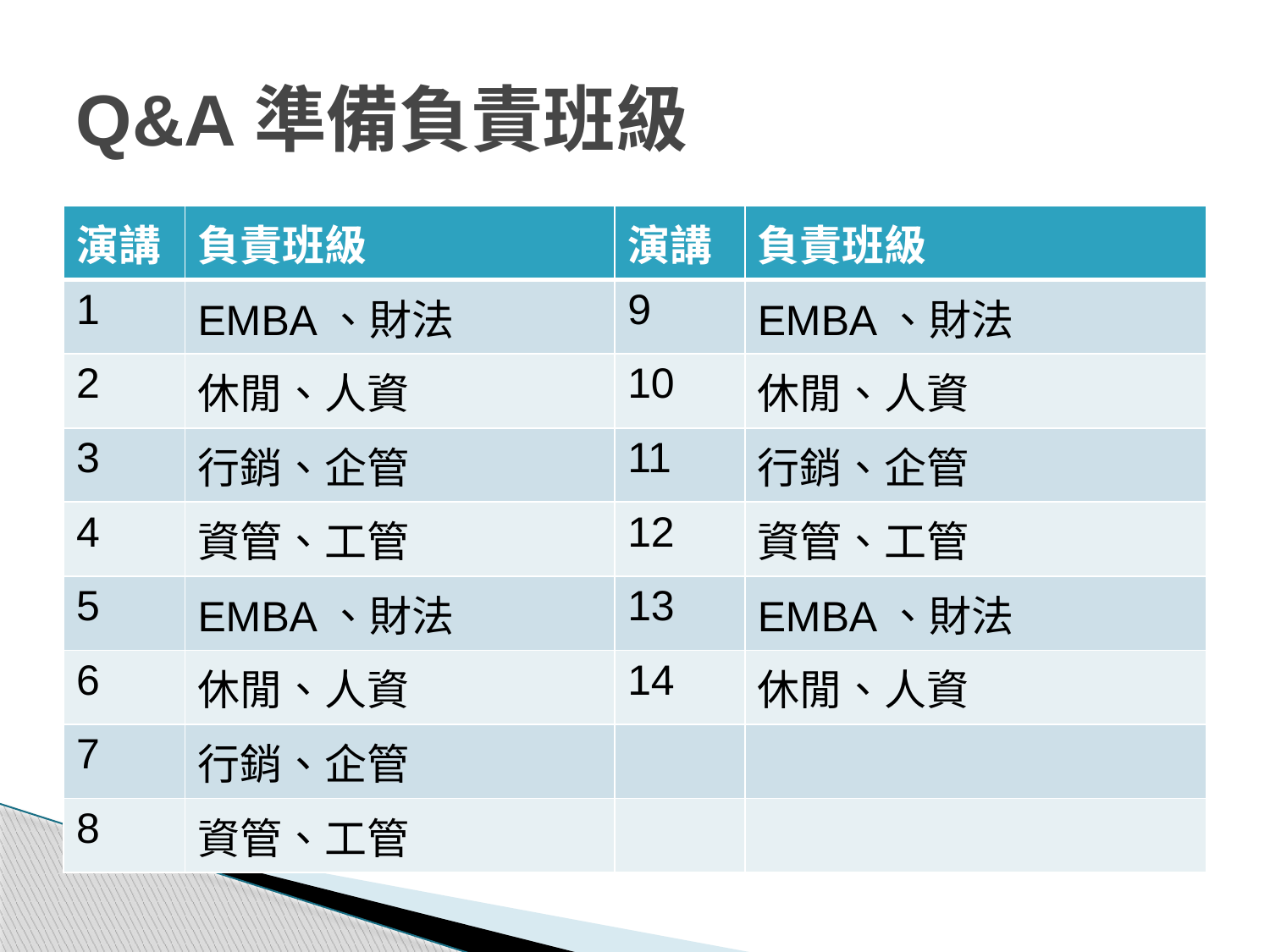

# Q&A準備負責班級
| 演講 | 負責班級 | 演講 | 負責班級 |
| --- | --- | --- | --- |
| 1 | EMBA、財法 | 9 | EMBA、財法 |
| 2 | 休閒、人資 | 10 | 休閒、人資 |
| 3 | 行銷、企管 | 11 | 行銷、企管 |
| 4 | 資管、工管 | 12 | 資管、工管 |
| 5 | EMBA、財法 | 13 | EMBA、財法 |
| 6 | 休閒、人資 | 14 | 休閒、人資 |
| 7 | 行銷、企管 |  |  |
| 8 | 資管、工管 |  |  |